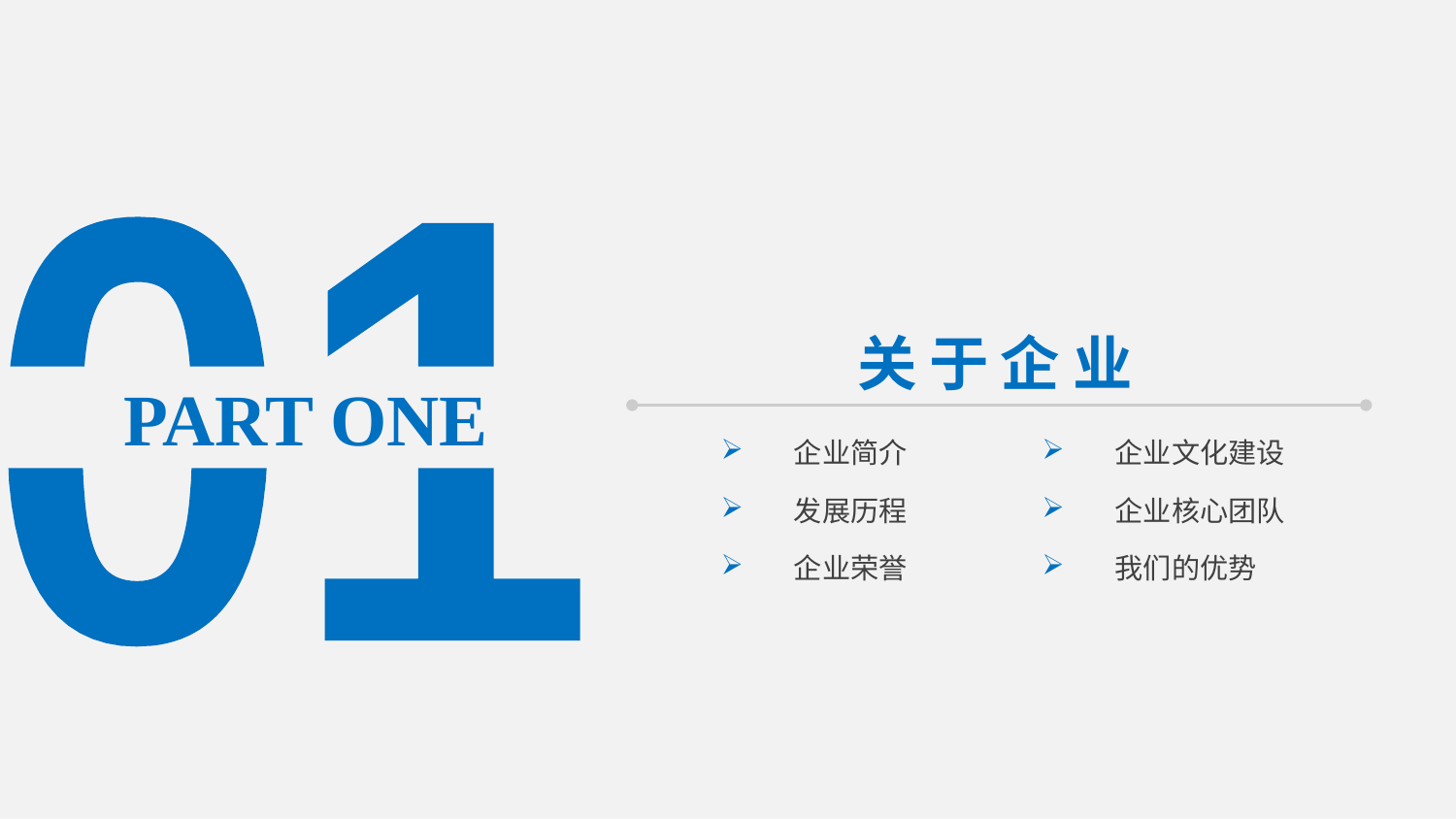

01
关于企业
      PART ONE
企业简介
企业文化建设
发展历程
企业核心团队
企业荣誉
我们的优势